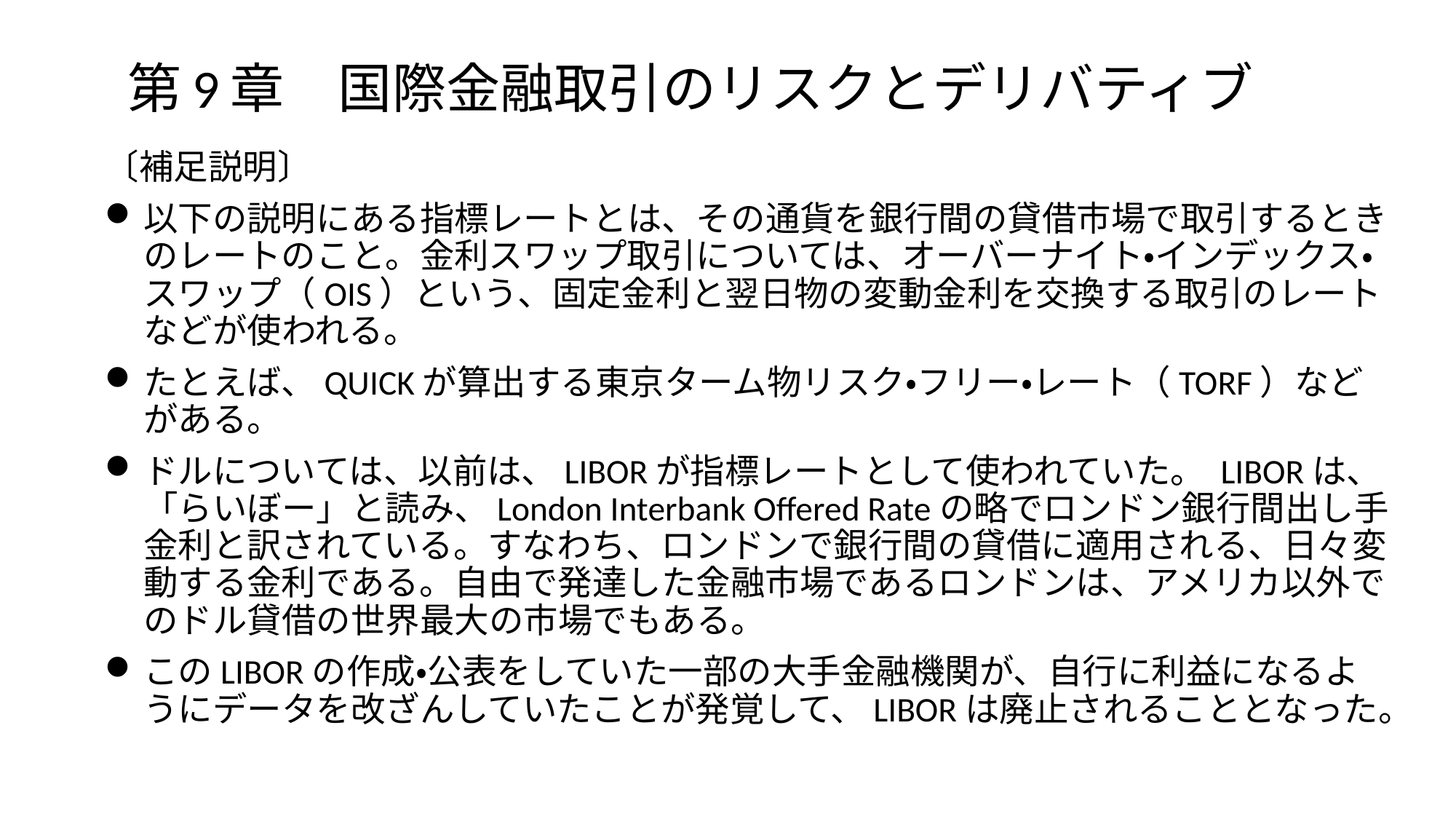

# 第9章　国際金融取引のリスクとデリバティブ
〔補足説明〕
以下の説明にある指標レートとは、その通貨を銀行間の貸借市場で取引するときのレートのこと。金利スワップ取引については、オーバーナイト・インデックス・スワップ（OIS）という、固定金利と翌日物の変動金利を交換する取引のレートなどが使われる。
たとえば、QUICKが算出する東京ターム物リスク・フリー・レート（TORF）などがある。
ドルについては、以前は、LIBORが指標レートとして使われていた。 LIBORは、「らいぼー」と読み、London Interbank Offered Rateの略でロンドン銀行間出し手金利と訳されている。すなわち、ロンドンで銀行間の貸借に適用される、日々変動する金利である。自由で発達した金融市場であるロンドンは、アメリカ以外でのドル貸借の世界最大の市場でもある。
このLIBORの作成・公表をしていた一部の大手金融機関が、自行に利益になるようにデータを改ざんしていたことが発覚して、LIBORは廃止されることとなった。